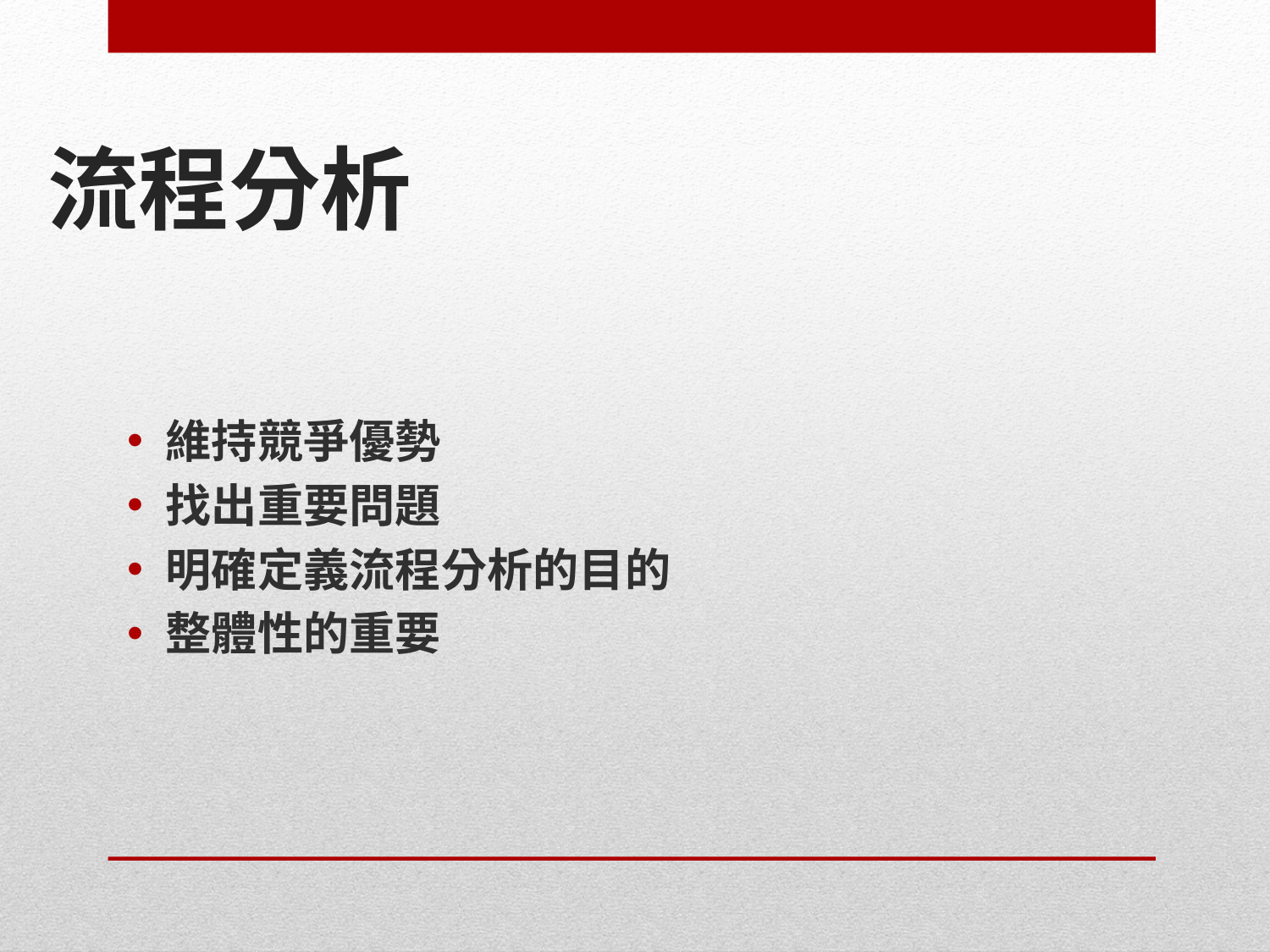

# 流程分析
維持競爭優勢
找出重要問題
明確定義流程分析的目的
整體性的重要